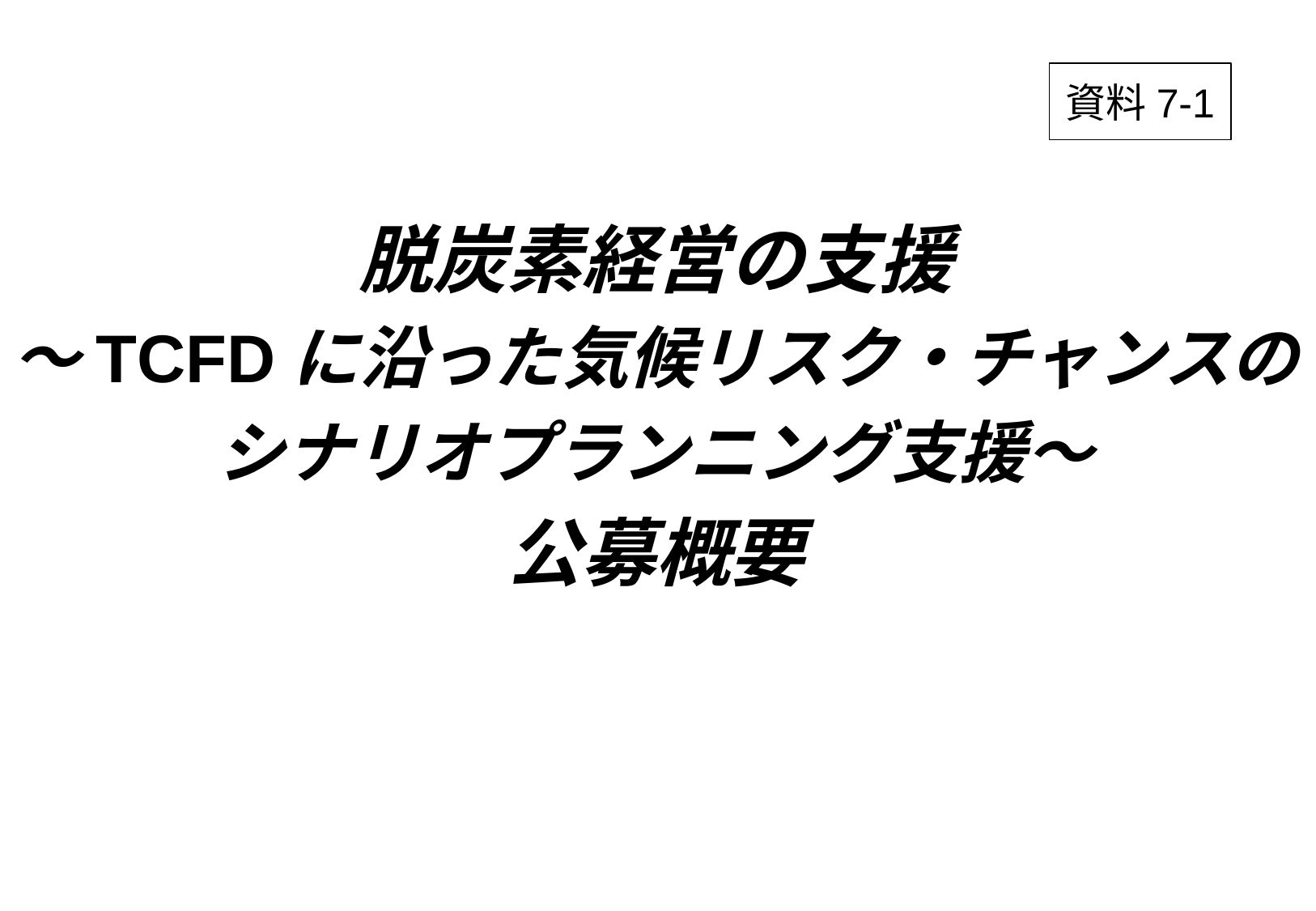

資料7-1
脱炭素経営の支援
～TCFDに沿った気候リスク・チャンスの
シナリオプランニング支援～
公募概要